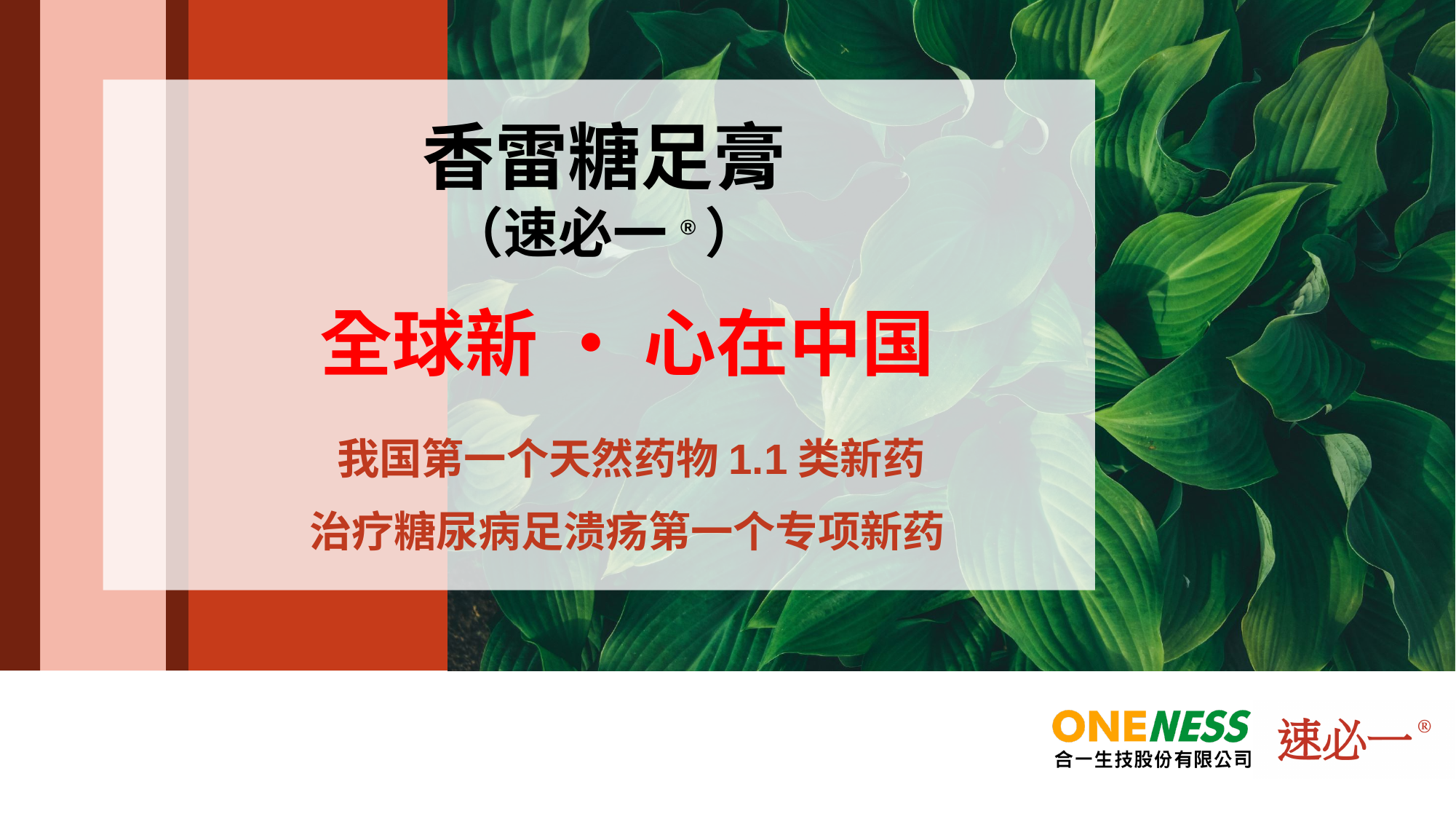

香雷糖足膏
（速必一®）
全球新 ‧ 心在中国
我国第一个天然药物1.1类新药
治疗糖尿病足溃疡第一个专项新药